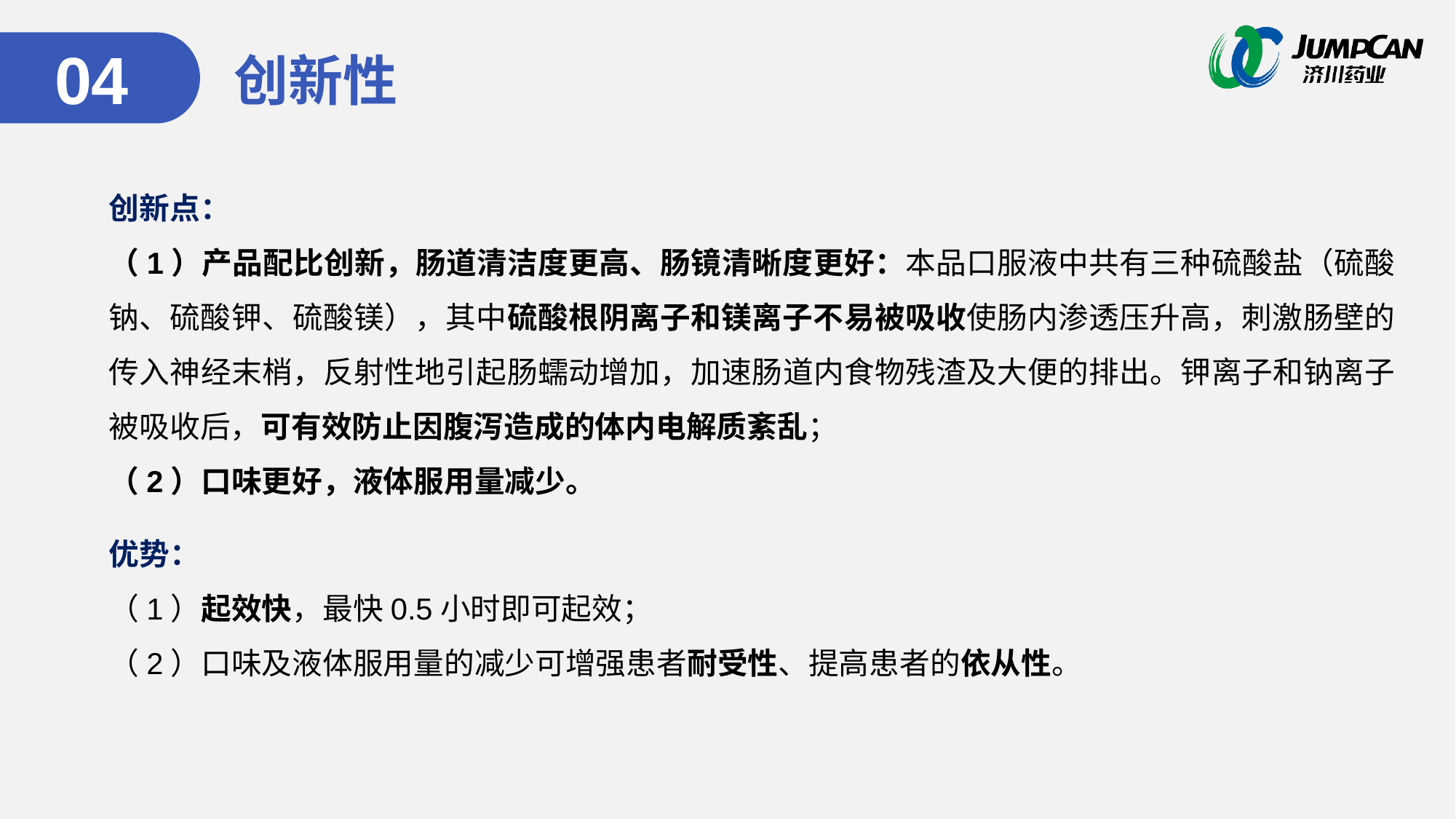

04
创新性
创新点：
（1）产品配比创新，肠道清洁度更高、肠镜清晰度更好：本品口服液中共有三种硫酸盐（硫酸钠、硫酸钾、硫酸镁），其中硫酸根阴离子和镁离子不易被吸收使肠内渗透压升高，刺激肠壁的传入神经末梢，反射性地引起肠蠕动增加，加速肠道内食物残渣及大便的排出。钾离子和钠离子被吸收后，可有效防止因腹泻造成的体内电解质紊乱；
（2）口味更好，液体服用量减少。
优势：
（1）起效快，最快0.5小时即可起效；
（2）口味及液体服用量的减少可增强患者耐受性、提高患者的依从性。